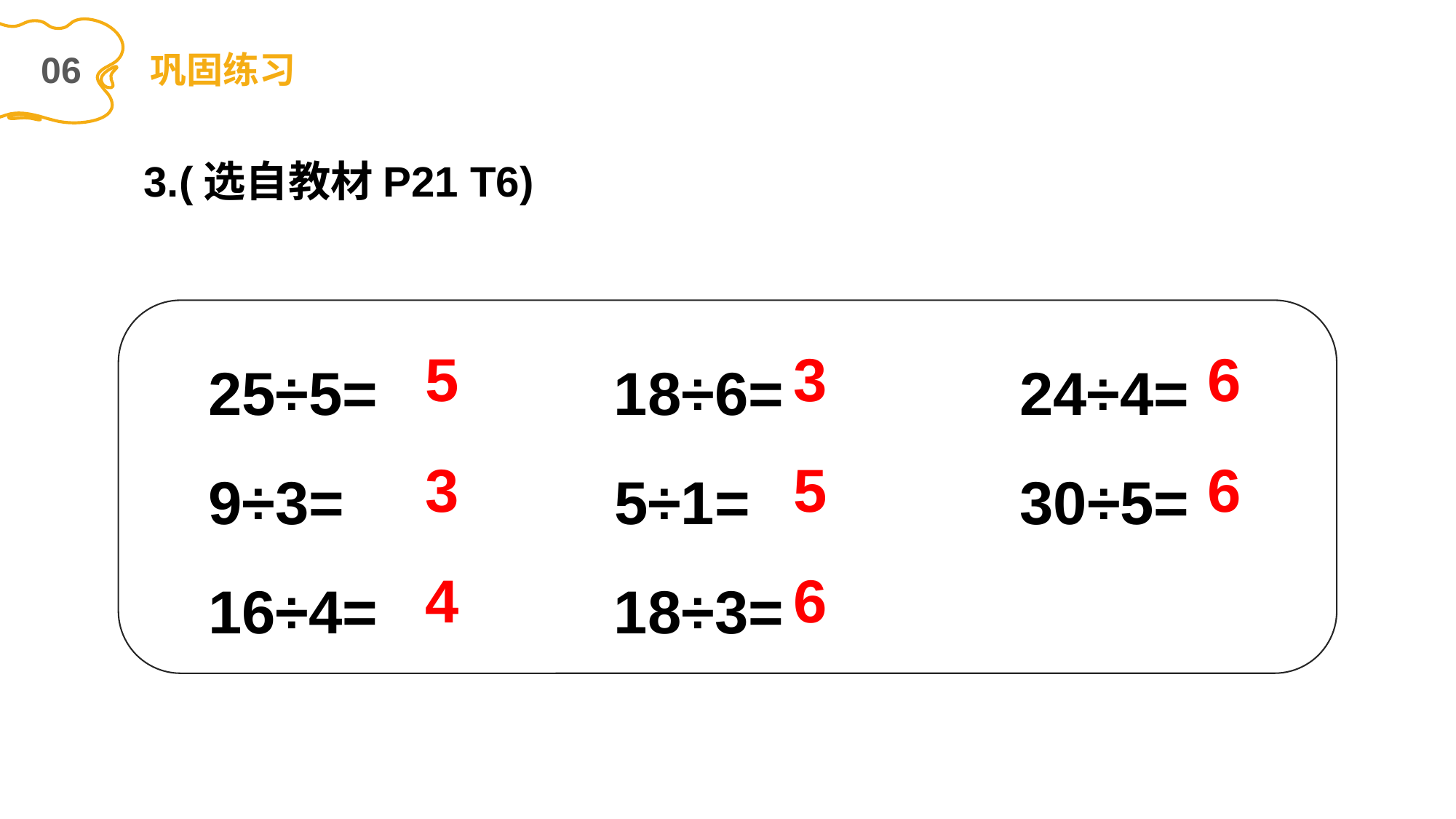

06
巩固练习
3.(选自教材P21 T6)

25÷5=              18÷6=              24÷4=
9÷3=                5÷1=                30÷5=
16÷4=              18÷3=
5
3
6
3
5
6
6
4